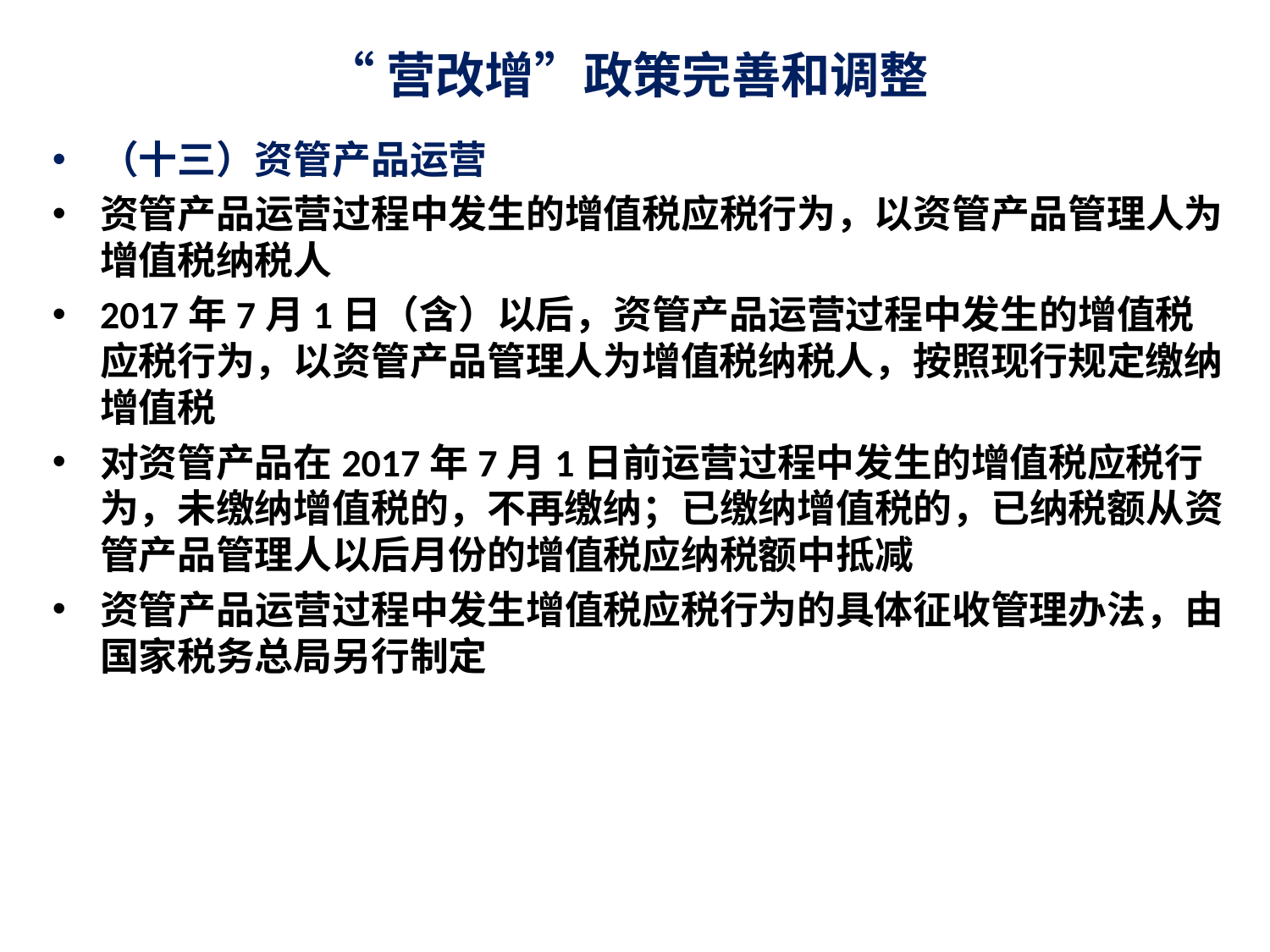

# “营改增”政策完善和调整
（十三）资管产品运营
资管产品运营过程中发生的增值税应税行为，以资管产品管理人为增值税纳税人
2017年7月1日（含）以后，资管产品运营过程中发生的增值税应税行为，以资管产品管理人为增值税纳税人，按照现行规定缴纳增值税
对资管产品在2017年7月1日前运营过程中发生的增值税应税行为，未缴纳增值税的，不再缴纳；已缴纳增值税的，已纳税额从资管产品管理人以后月份的增值税应纳税额中抵减
资管产品运营过程中发生增值税应税行为的具体征收管理办法，由国家税务总局另行制定